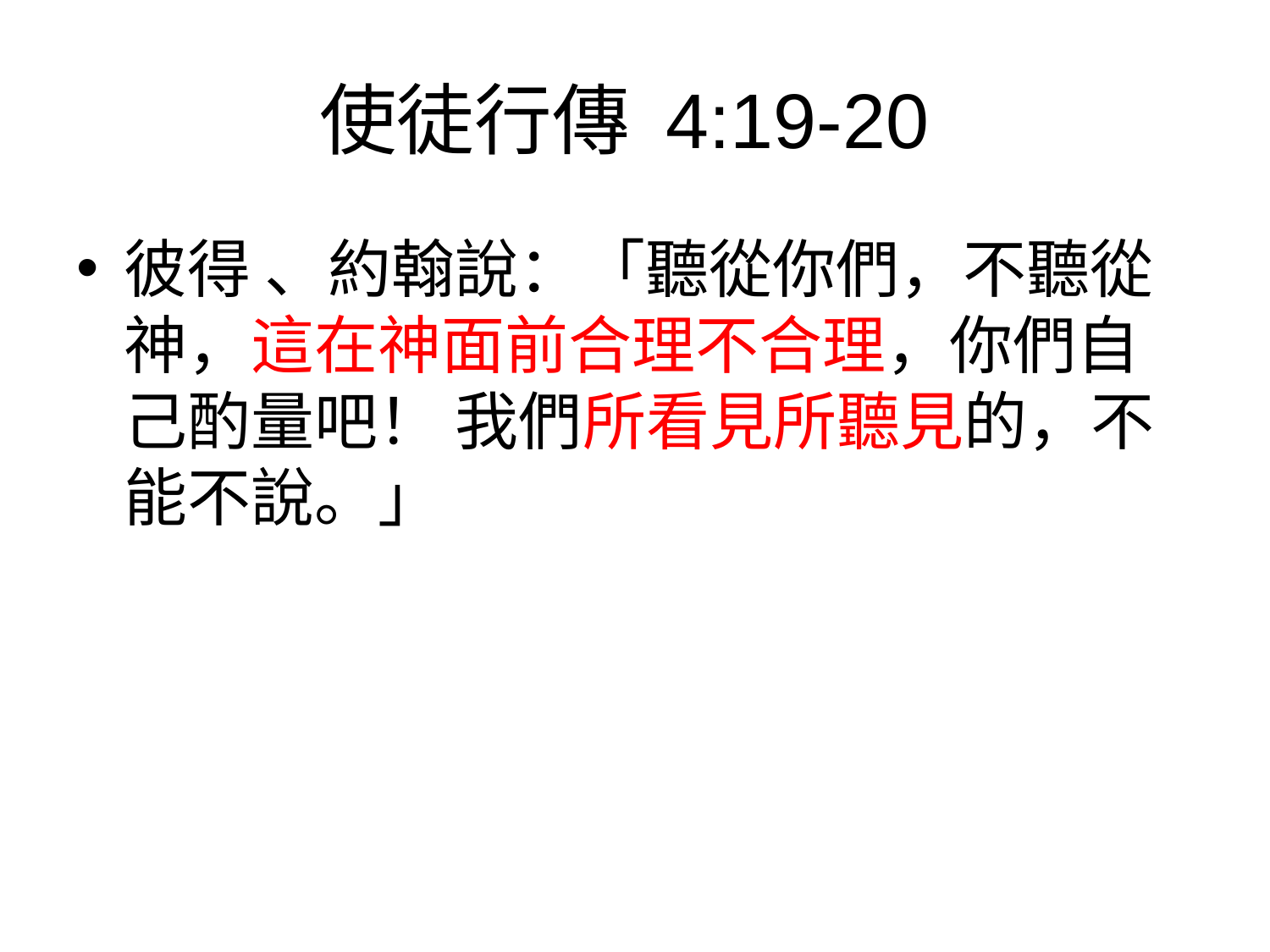

# 使徒行傳‬ 4:19-20
彼得 、約翰說：「聽從你們，不聽從神，這在神面前合理不合理，你們自己酌量吧！ 我們所看見所聽見的，不能不說。」